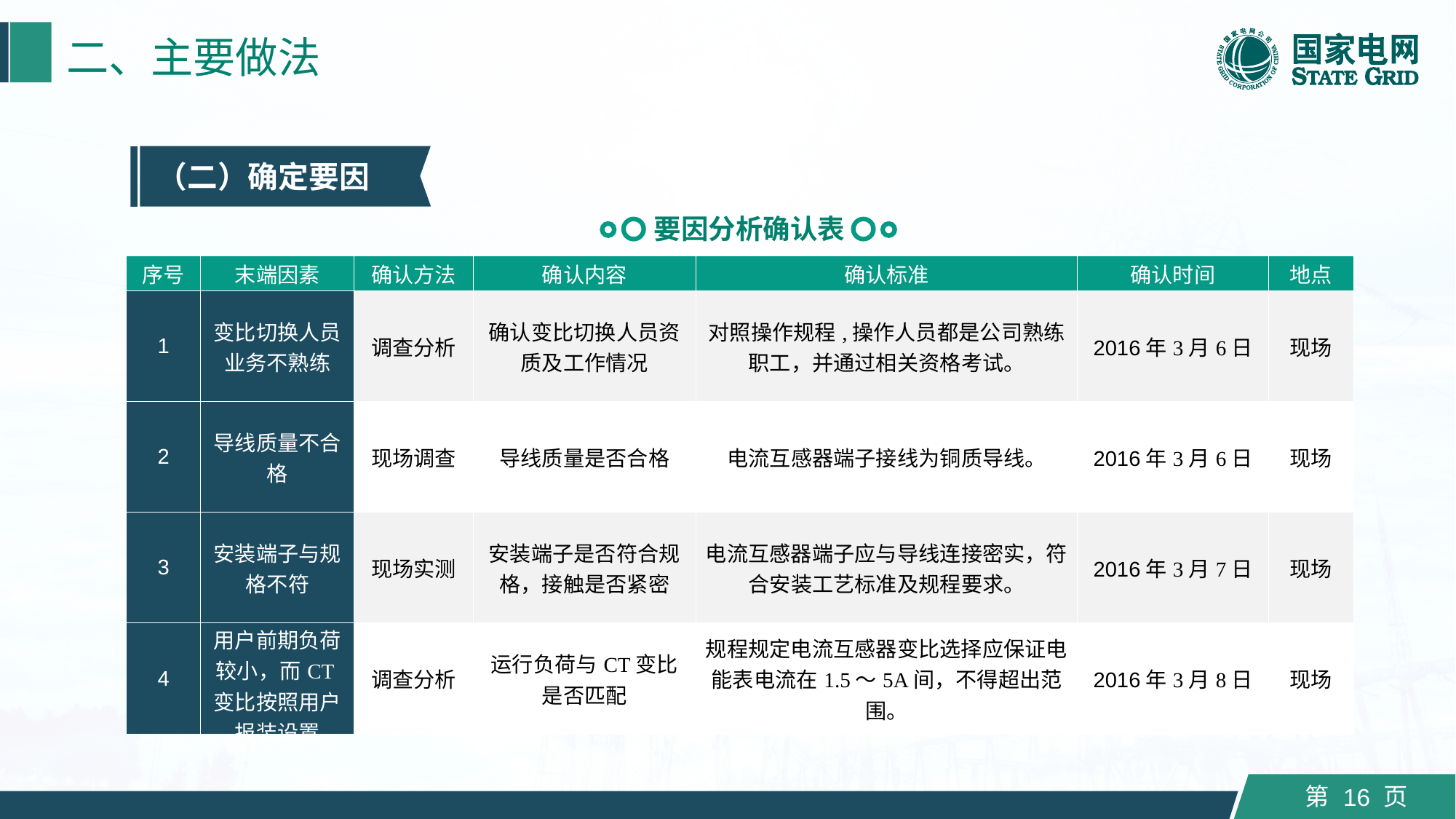

二、主要做法

（二）确定要因

要因分析确认表

| 序号 | 末端因素 | 确认方法 | 确认内容 | 确认标准 | 确认时间 | 地点 |
| --- | --- | --- | --- | --- | --- | --- |
| 1 | 变比切换人员业务不熟练 | 调查分析 | 确认变比切换人员资质及工作情况 | 对照操作规程,操作人员都是公司熟练职工，并通过相关资格考试。 | 2016年3月6日 | 现场 |
| 2 | 导线质量不合格 | 现场调查 | 导线质量是否合格 | 电流互感器端子接线为铜质导线。 | 2016年3月6日 | 现场 |
| 3 | 安装端子与规格不符 | 现场实测 | 安装端子是否符合规格，接触是否紧密 | 电流互感器端子应与导线连接密实，符合安装工艺标准及规程要求。 | 2016年3月7日 | 现场 |
| 4 | 用户前期负荷较小，而CT变比按照用户报装设置 | 调查分析 | 运行负荷与CT变比是否匹配 | 规程规定电流互感器变比选择应保证电能表电流在1.5～5A间，不得超出范围。 | 2016年3月8日 | 现场 |